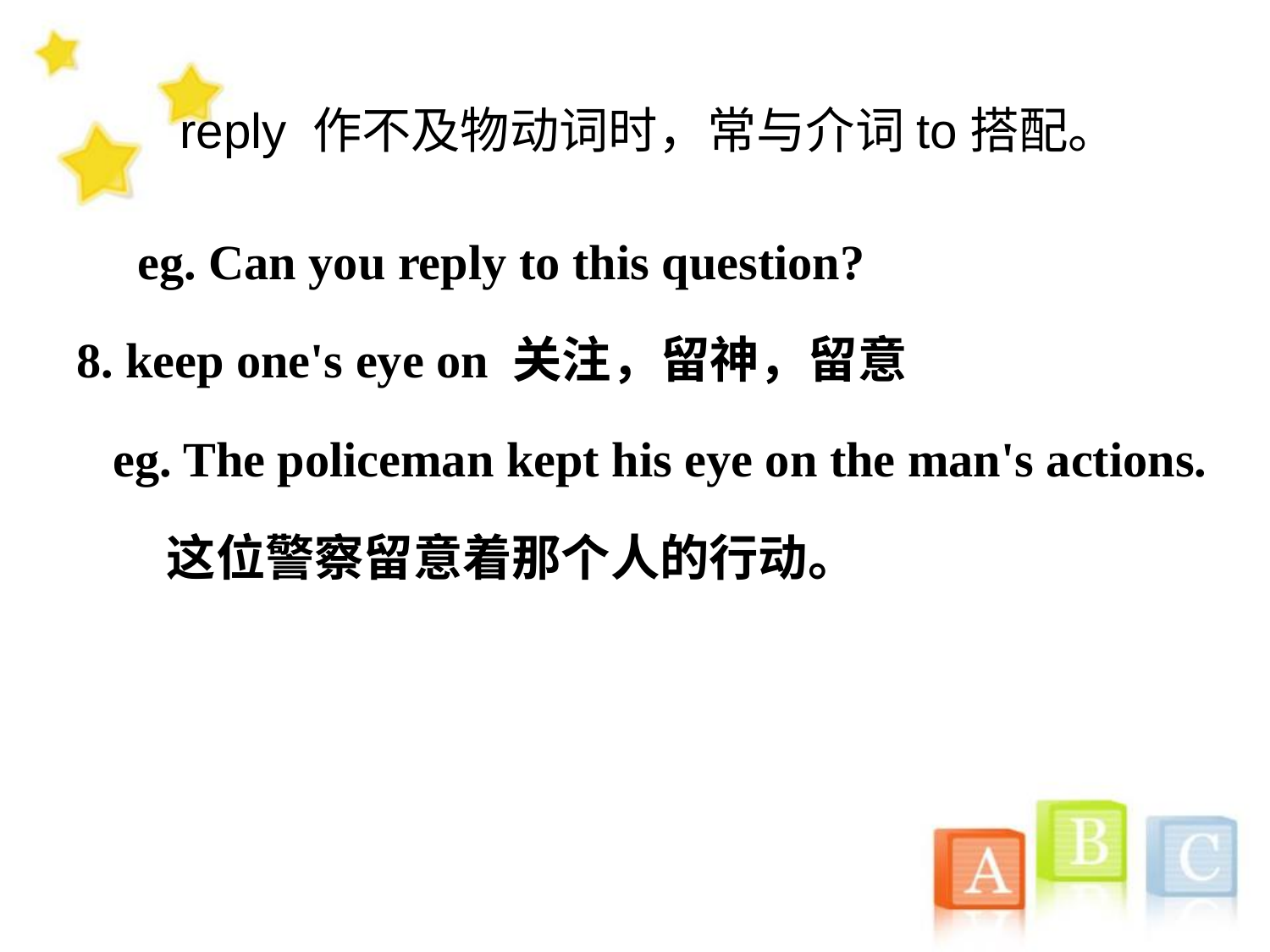

# reply 作不及物动词时，常与介词to搭配。
     eg. Can you reply to this question?
8. keep one's eye on 关注，留神，留意
   eg. The policeman kept his eye on the man's actions.
       这位警察留意着那个人的行动。